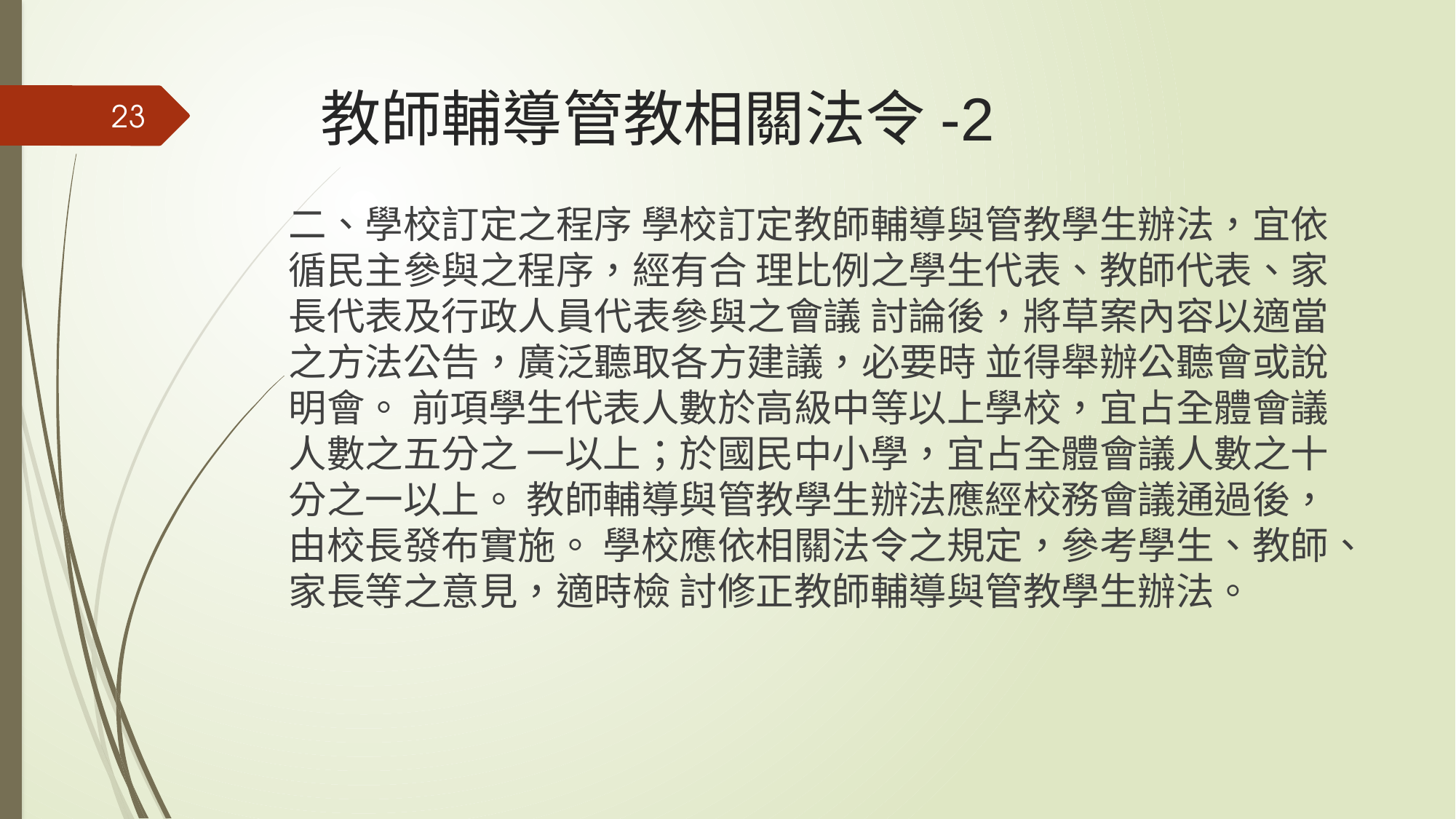

# 教師輔導管教相關法令-2
23
二、學校訂定之程序 學校訂定教師輔導與管教學生辦法，宜依循民主參與之程序，經有合 理比例之學生代表、教師代表、家長代表及行政人員代表參與之會議 討論後，將草案內容以適當之方法公告，廣泛聽取各方建議，必要時 並得舉辦公聽會或說明會。 前項學生代表人數於高級中等以上學校，宜占全體會議人數之五分之 一以上；於國民中小學，宜占全體會議人數之十分之一以上。 教師輔導與管教學生辦法應經校務會議通過後，由校長發布實施。 學校應依相關法令之規定，參考學生、教師、家長等之意見，適時檢 討修正教師輔導與管教學生辦法。